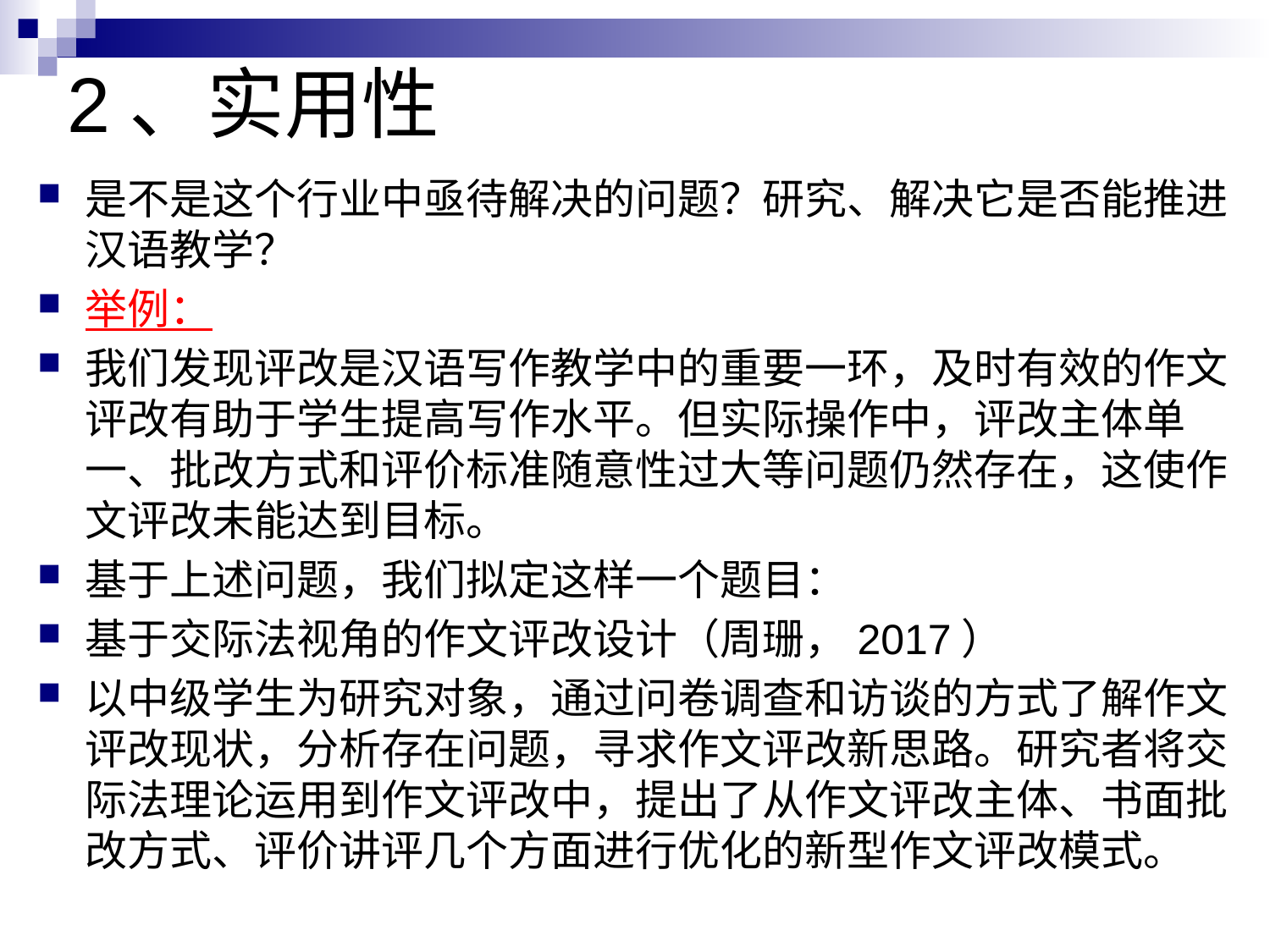

# 2、实用性
是不是这个行业中亟待解决的问题？研究、解决它是否能推进汉语教学？
举例：
我们发现评改是汉语写作教学中的重要一环，及时有效的作文评改有助于学生提高写作水平。但实际操作中，评改主体单一、批改方式和评价标准随意性过大等问题仍然存在，这使作文评改未能达到目标。
基于上述问题，我们拟定这样一个题目：
基于交际法视角的作文评改设计（周珊，2017）
以中级学生为研究对象，通过问卷调查和访谈的方式了解作文评改现状，分析存在问题，寻求作文评改新思路。研究者将交际法理论运用到作文评改中，提出了从作文评改主体、书面批改方式、评价讲评几个方面进行优化的新型作文评改模式。